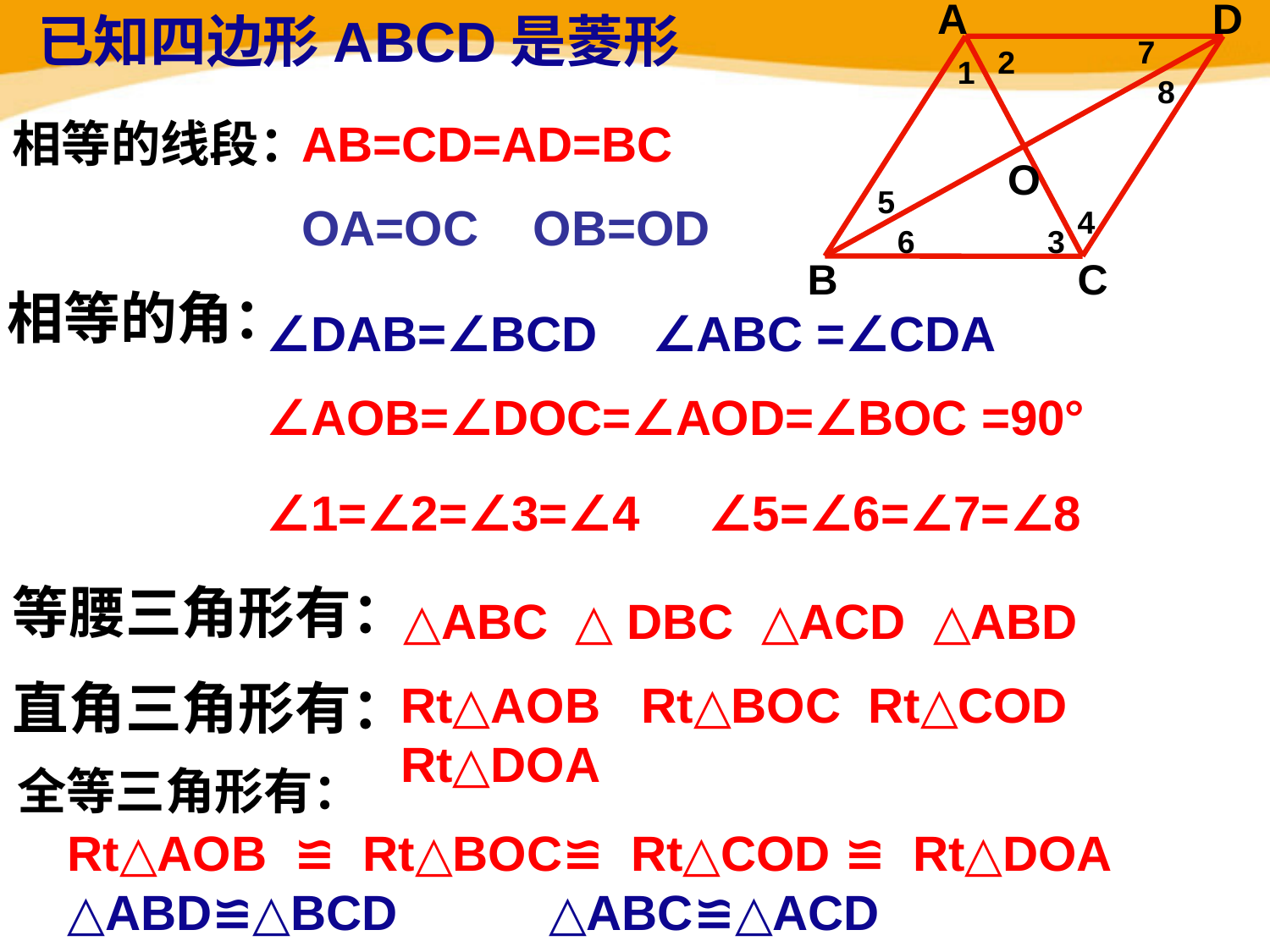

已知四边形ABCD是菱形
A
D
7

2
1
8
相等的线段：
AB=CD=AD=BC
OA=OC    OB=OD
O
5
4
6
3
B
C
相等的角：
∠DAB=∠BCD    ∠ABC =∠CDA
∠AOB=∠DOC=∠AOD=∠BOC =90°
∠1=∠2=∠3=∠4     ∠5=∠6=∠7=∠8
等腰三角形有：
△ABC  △ DBC  △ACD  △ABD
直角三角形有：
Rt△AOB   Rt△BOC  Rt△COD   Rt△DOA
全等三角形有：
Rt△AOB  ≌  Rt△BOC≌  Rt△COD ≌  Rt△DOA
△ABD≌△BCD           △ABC≌△ACD